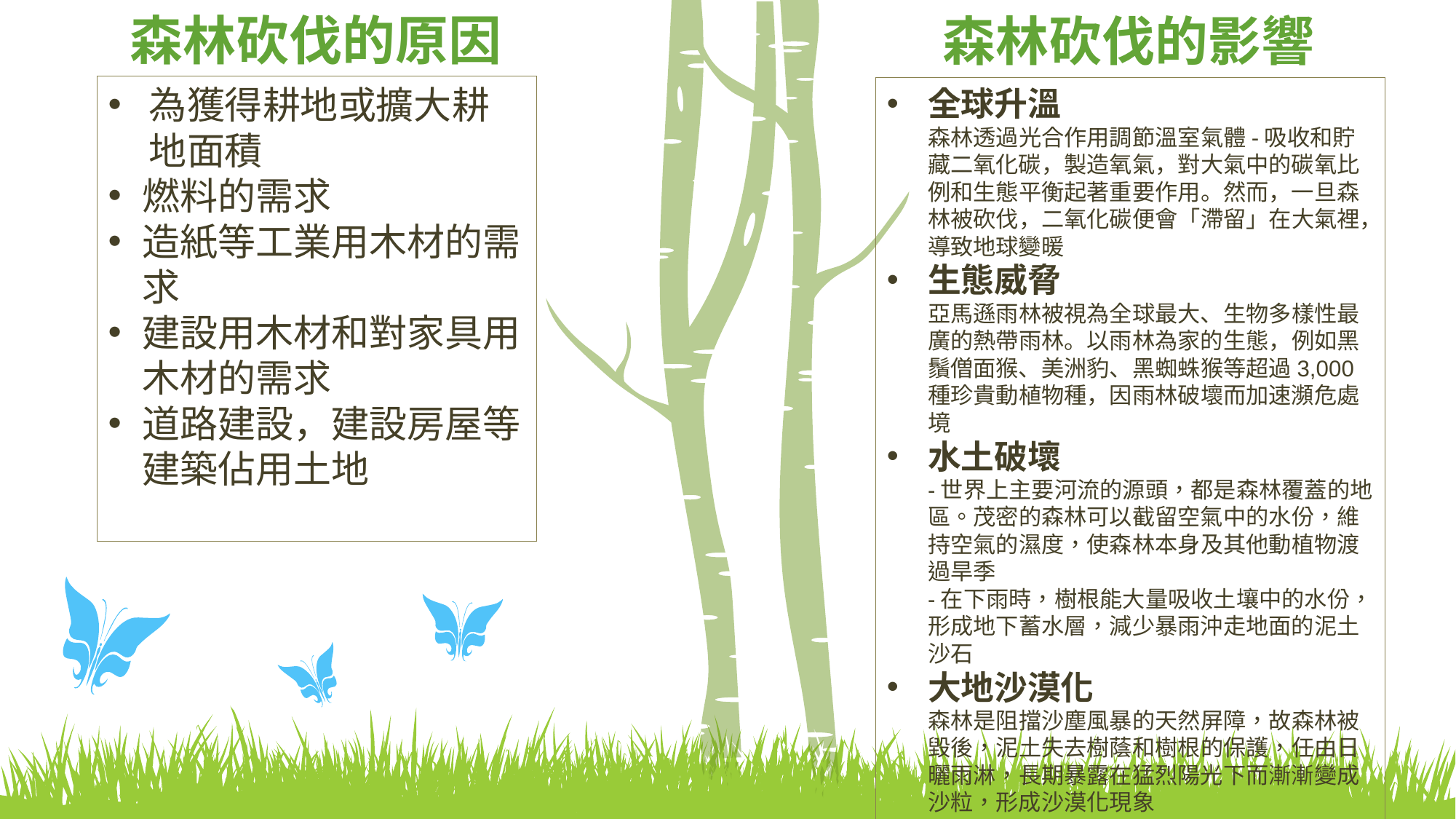

森林砍伐的原因
森林砍伐的影響
為獲得耕地或擴大耕地面積
燃料的需求
造紙等工業用木材的需求
建設用木材和對家具用木材的需求
道路建設，建設房屋等建築佔用土地

全球升溫
森林透過光合作用調節溫室氣體-吸收和貯藏二氧化碳，製造氧氣，對大氣中的碳氧比例和生態平衡起著重要作用。然而，一旦森林被砍伐，二氧化碳便會「滯留」在大氣裡，導致地球變暖
生態威脅
亞馬遜雨林被視為全球最大、生物多樣性最廣的熱帶雨林。以雨林為家的生態，例如黑鬚僧面猴、美洲豹、黑蜘蛛猴等超過3,000種珍貴動植物種，因雨林破壞而加速瀕危處境
水土破壞
-世界上主要河流的源頭，都是森林覆蓋的地區。茂密的森林可以截留空氣中的水份，維持空氣的濕度，使森林本身及其他動植物渡過旱季
-在下雨時，樹根能大量吸收土壤中的水份，形成地下蓄水層，減少暴雨沖走地面的泥土沙石
大地沙漠化
森林是阻擋沙塵風暴的天然屏障，故森林被毀後，泥土失去樹蔭和樹根的保護，任由日曬雨淋，長期暴露在猛烈陽光下而漸漸變成沙粒，形成沙漠化現象